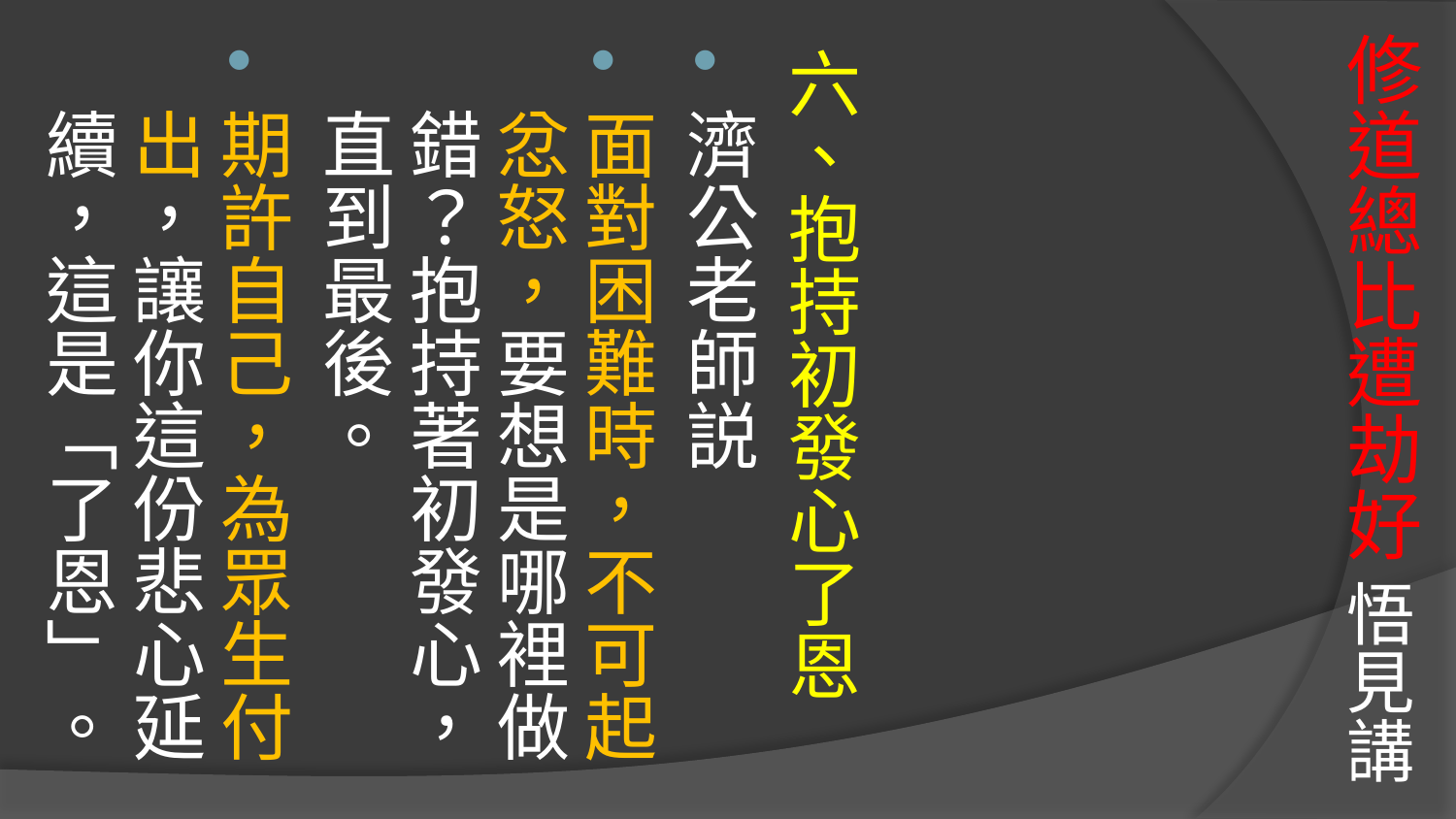

# 修道總比遭劫好 悟見講
六、抱持初發心了恩
濟公老師説
面對困難時，不可起忿怒，要想是哪裡做錯？抱持著初發心，直到最後。
期許自己，為眾生付出，讓你這份悲心延續，這是「了恩」。